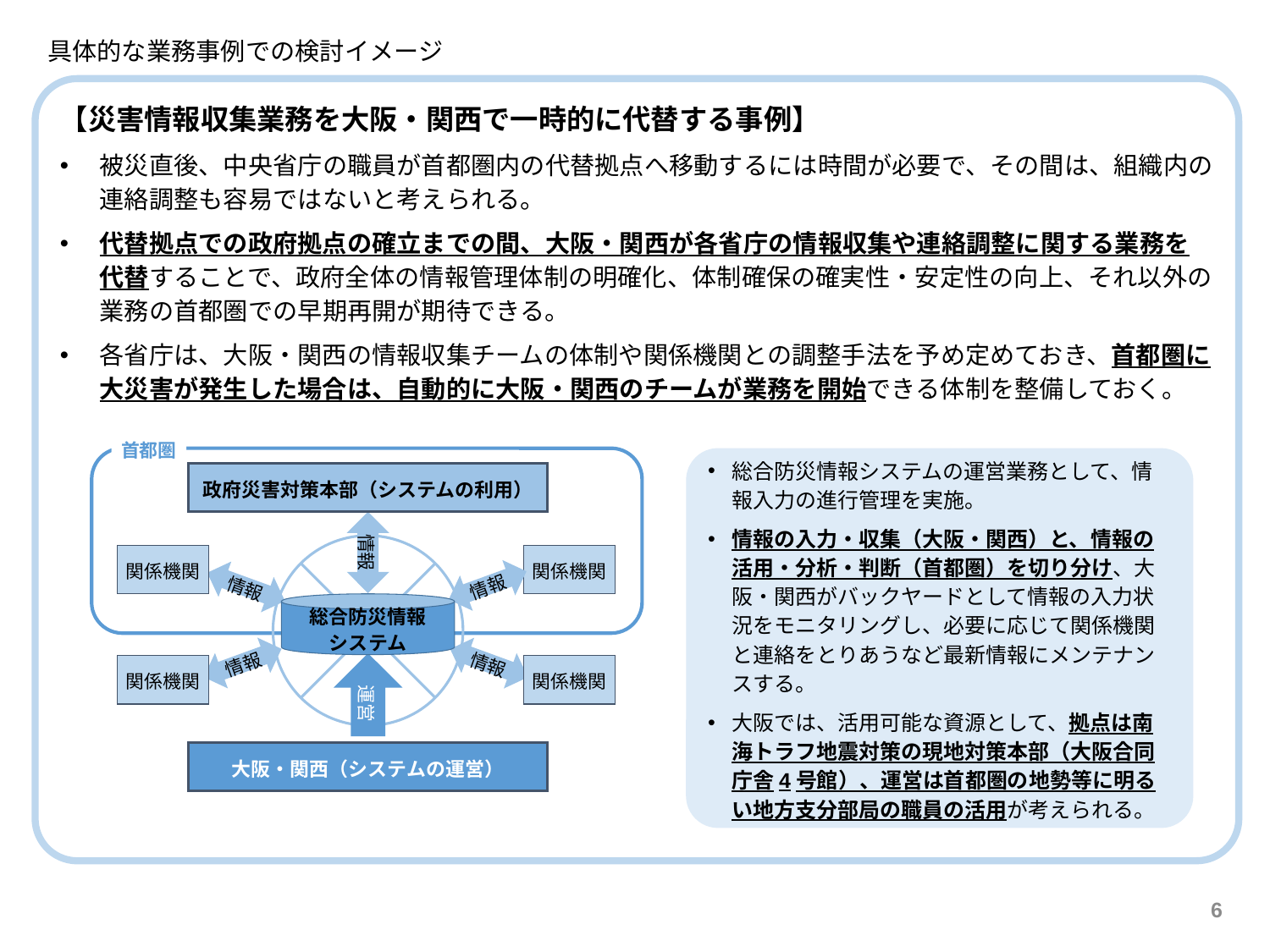

具体的な業務事例での検討イメージ
【災害情報収集業務を大阪・関西で一時的に代替する事例】
被災直後、中央省庁の職員が首都圏内の代替拠点へ移動するには時間が必要で、その間は、組織内の連絡調整も容易ではないと考えられる。
代替拠点での政府拠点の確立までの間、大阪・関西が各省庁の情報収集や連絡調整に関する業務を代替することで、政府全体の情報管理体制の明確化、体制確保の確実性・安定性の向上、それ以外の業務の首都圏での早期再開が期待できる。
各省庁は、大阪・関西の情報収集チームの体制や関係機関との調整手法を予め定めておき、首都圏に大災害が発生した場合は、自動的に大阪・関西のチームが業務を開始できる体制を整備しておく。

首都圏

政府災害対策本部（システムの利用）
情報

関係機関
関係機関
情報
情報
総合防災情報
システム
情報
情報
運営
関係機関
関係機関
大阪・関西（システムの運営）
総合防災情報システムの運営業務として、情報入力の進行管理を実施。
情報の入力・収集（大阪・関西）と、情報の活用・分析・判断（首都圏）を切り分け、大阪・関西がバックヤードとして情報の入力状況をモニタリングし、必要に応じて関係機関と連絡をとりあうなど最新情報にメンテナンスする。
大阪では、活用可能な資源として、拠点は南海トラフ地震対策の現地対策本部（大阪合同庁舎4号館）、運営は首都圏の地勢等に明るい地方支分部局の職員の活用が考えられる。
6